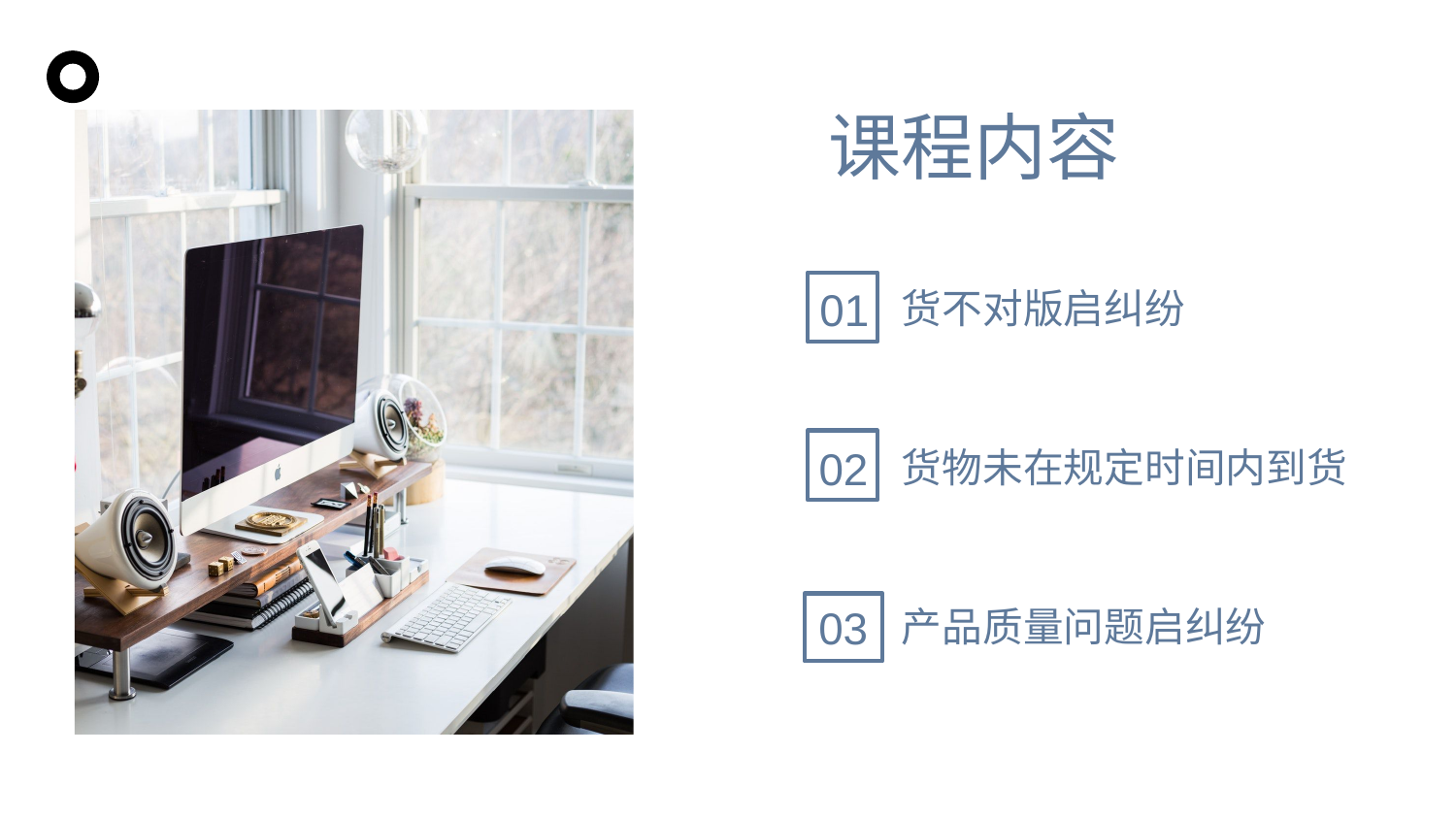

课程内容

01
货不对版启纠纷

02
货物未在规定时间内到货

03
产品质量问题启纠纷